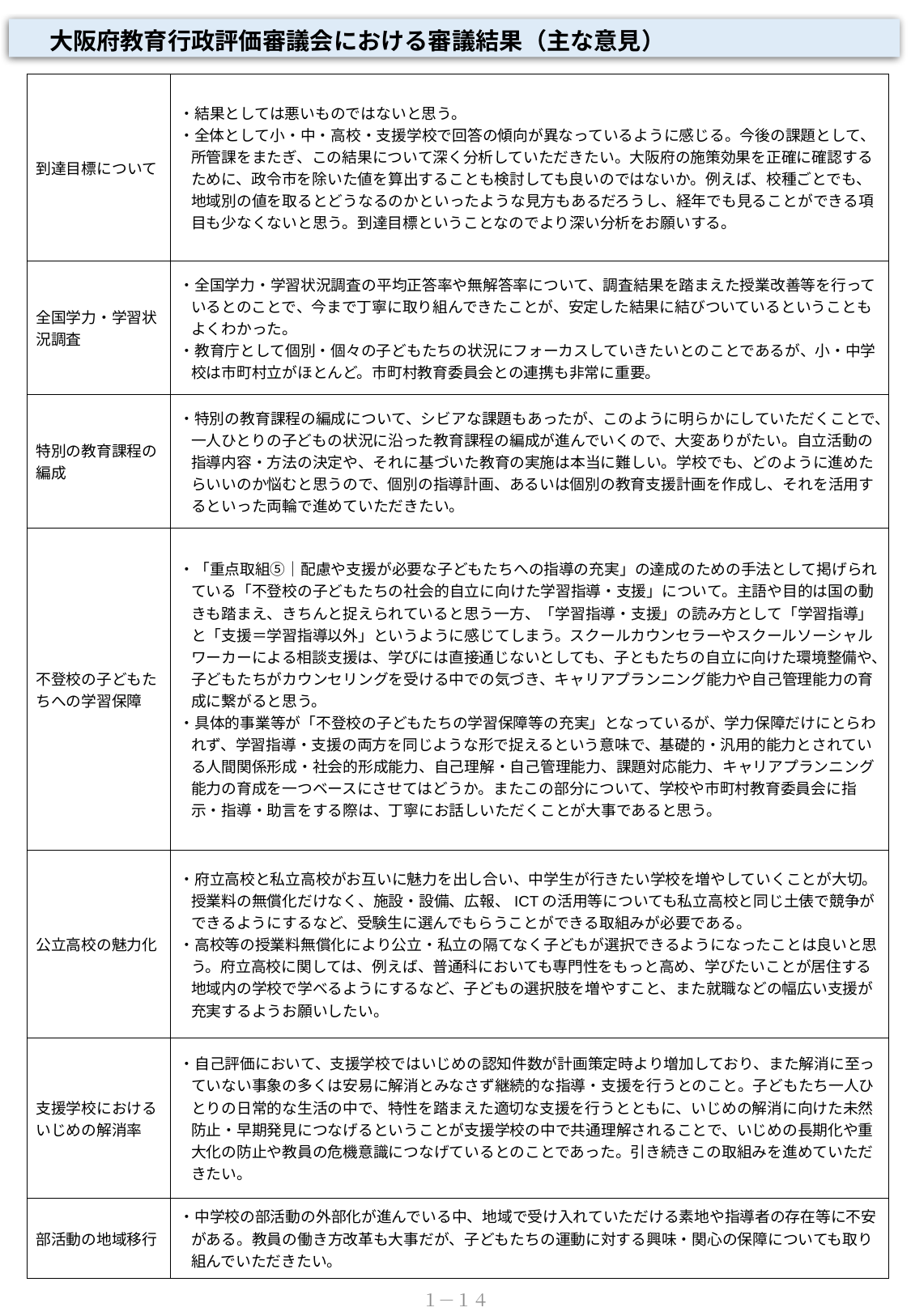

大阪府教育行政評価審議会における審議結果（主な意見）
| 到達目標について | ・結果としては悪いものではないと思う。 ・全体として小・中・高校・支援学校で回答の傾向が異なっているように感じる。今後の課題として、所管課をまたぎ、この結果について深く分析していただきたい。大阪府の施策効果を正確に確認するために、政令市を除いた値を算出することも検討しても良いのではないか。例えば、校種ごとでも、地域別の値を取るとどうなるのかといったような見方もあるだろうし、経年でも見ることができる項目も少なくないと思う。到達目標ということなのでより深い分析をお願いする。 |
| --- | --- |
| 全国学力・学習状況調査 | ・全国学力・学習状況調査の平均正答率や無解答率について、調査結果を踏まえた授業改善等を行っているとのことで、今まで丁寧に取り組んできたことが、安定した結果に結びついているということもよくわかった。 ・教育庁として個別・個々の子どもたちの状況にフォーカスしていきたいとのことであるが、小・中学校は市町村立がほとんど。市町村教育委員会との連携も非常に重要。 |
| 特別の教育課程の編成 | ・特別の教育課程の編成について、シビアな課題もあったが、このように明らかにしていただくことで、一人ひとりの子どもの状況に沿った教育課程の編成が進んでいくので、大変ありがたい。自立活動の指導内容・方法の決定や、それに基づいた教育の実施は本当に難しい。学校でも、どのように進めたらいいのか悩むと思うので、個別の指導計画、あるいは個別の教育支援計画を作成し、それを活用するといった両輪で進めていただきたい。 |
| 不登校の子どもたちへの学習保障 | ・「重点取組⑤｜配慮や支援が必要な子どもたちへの指導の充実」の達成のための手法として掲げられている「不登校の子どもたちの社会的自立に向けた学習指導・支援」について。主語や目的は国の動きも踏まえ、きちんと捉えられていると思う一方、「学習指導・支援」の読み方として「学習指導」と「支援＝学習指導以外」というように感じてしまう。スクールカウンセラーやスクールソーシャルワーカーによる相談支援は、学びには直接通じないとしても、子ともたちの自立に向けた環境整備や、子どもたちがカウンセリングを受ける中での気づき、キャリアプランニング能力や自己管理能力の育成に繋がると思う。 ・具体的事業等が「不登校の子どもたちの学習保障等の充実」となっているが、学力保障だけにとらわれず、学習指導・支援の両方を同じような形で捉えるという意味で、基礎的・汎用的能力とされている人間関係形成・社会的形成能力、自己理解・自己管理能力、課題対応能力、キャリアプランニング能力の育成を一つベースにさせてはどうか。またこの部分について、学校や市町村教育委員会に指示・指導・助言をする際は、丁寧にお話しいただくことが大事であると思う。 |
| 公立高校の魅力化 | ・府立高校と私立高校がお互いに魅力を出し合い、中学生が行きたい学校を増やしていくことが大切。授業料の無償化だけなく、施設・設備、広報、ICTの活用等についても私立高校と同じ土俵で競争ができるようにするなど、受験生に選んでもらうことができる取組みが必要である。 ・高校等の授業料無償化により公立・私立の隔てなく子どもが選択できるようになったことは良いと思う。府立高校に関しては、例えば、普通科においても専門性をもっと高め、学びたいことが居住する地域内の学校で学べるようにするなど、子どもの選択肢を増やすこと、また就職などの幅広い支援が充実するようお願いしたい。 |
| 支援学校におけるいじめの解消率 | ・自己評価において、支援学校ではいじめの認知件数が計画策定時より増加しており、また解消に至っていない事象の多くは安易に解消とみなさず継続的な指導・支援を行うとのこと。子どもたち一人ひとりの日常的な生活の中で、特性を踏まえた適切な支援を行うとともに、いじめの解消に向けた未然防止・早期発見につなげるということが支援学校の中で共通理解されることで、いじめの長期化や重大化の防止や教員の危機意識につなげているとのことであった。引き続きこの取組みを進めていただきたい。 |
| 部活動の地域移行 | ・中学校の部活動の外部化が進んでいる中、地域で受け入れていただける素地や指導者の存在等に不安がある。教員の働き方改革も大事だが、子どもたちの運動に対する興味・関心の保障についても取り組んでいただきたい。 |
１－１４